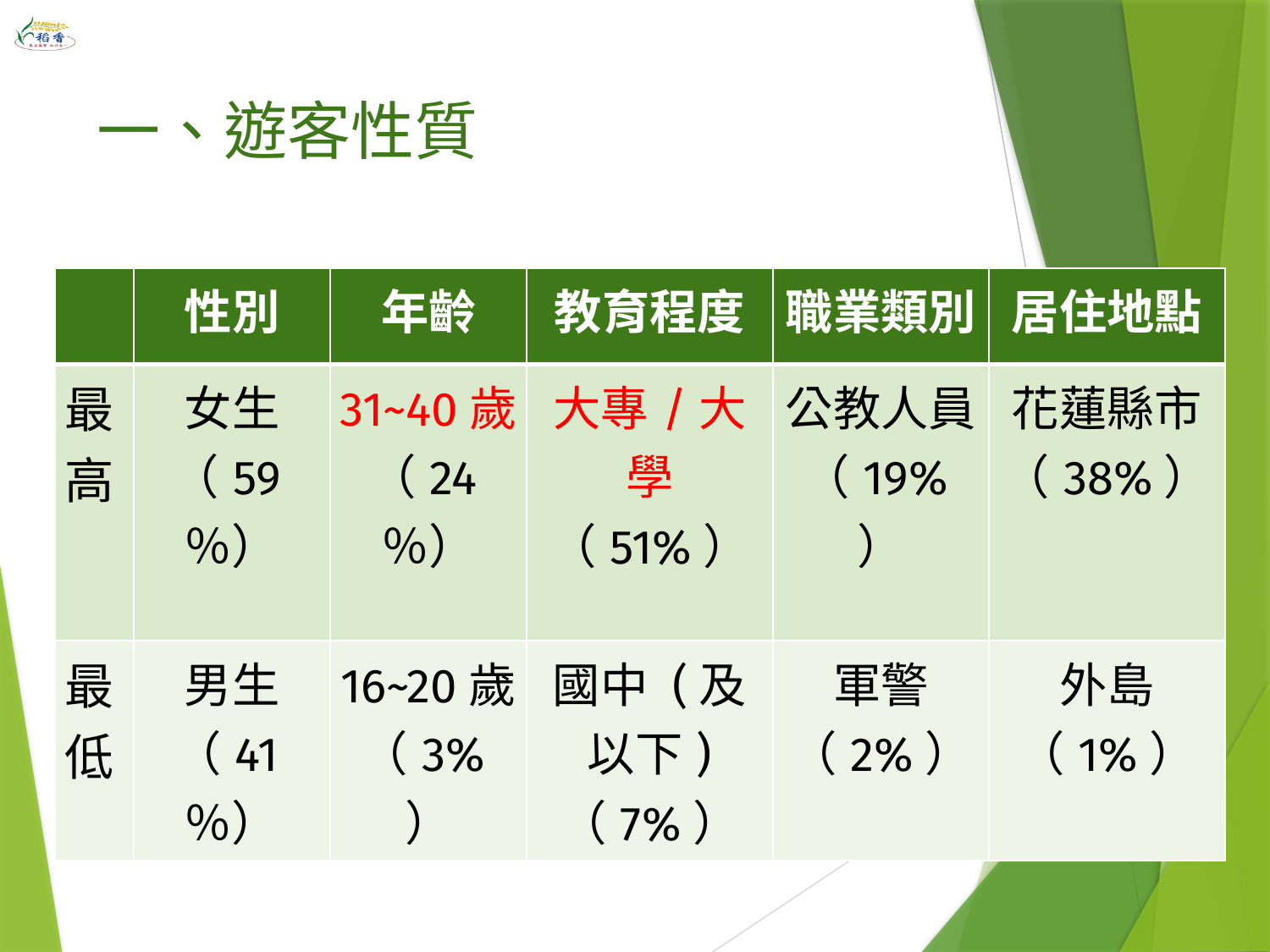

# 一、遊客性質
|  | 性別 | 年齡 | 教育程度 | 職業類別 | 居住地點 |
| --- | --- | --- | --- | --- | --- |
| 最高 | 女生 （59％） | 31~40歲 （24％） | 大專/大學（51%） | 公教人員（19%） | 花蓮縣市（38%） |
| 最低 | 男生 （41％） | 16~20歲（3%） | 國中 (及以下) （7%） | 軍警 （2%） | 外島 （1%） |